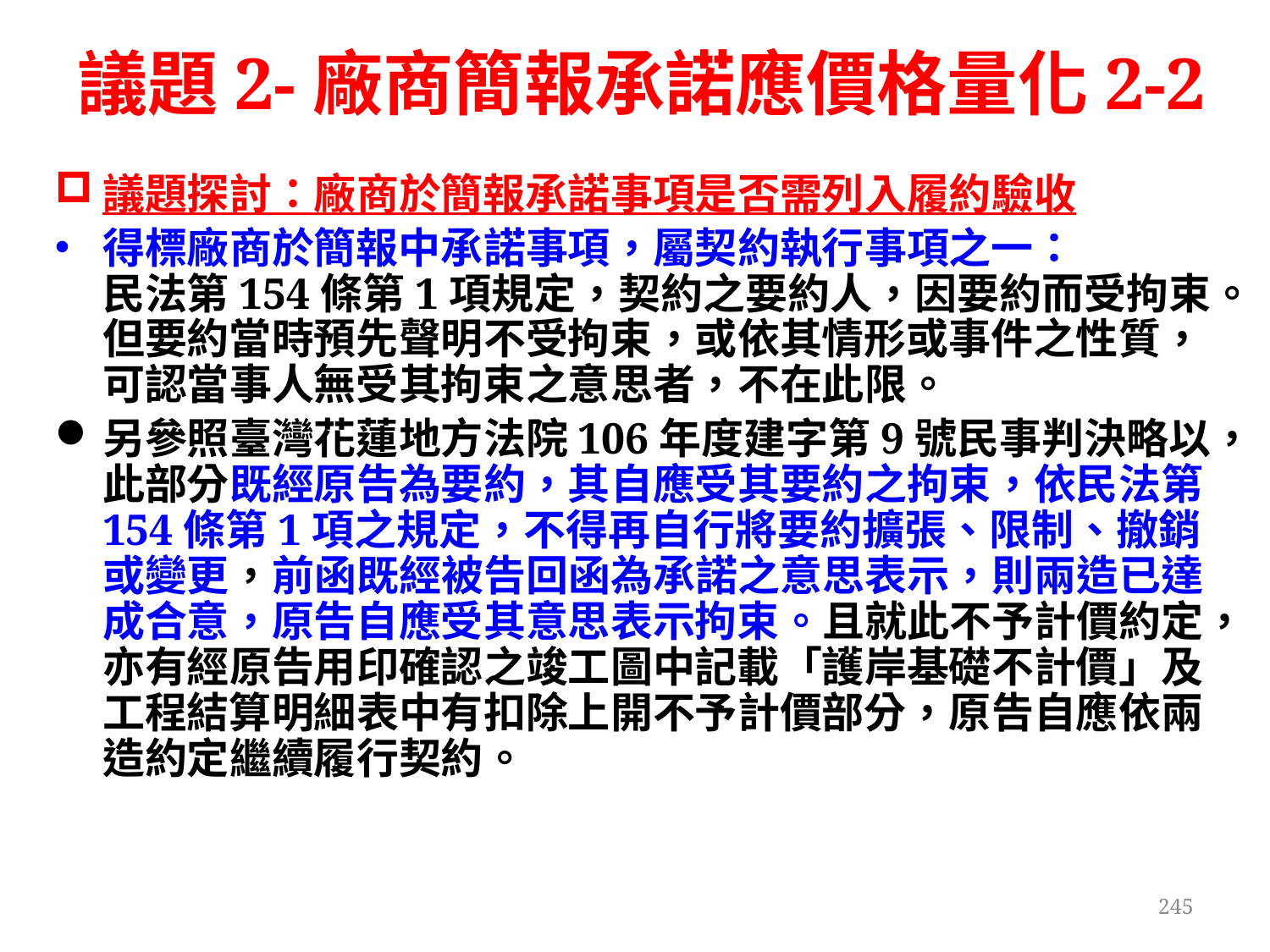

# 議題2-廠商簡報承諾應價格量化2-2
議題探討：廠商於簡報承諾事項是否需列入履約驗收
得標廠商於簡報中承諾事項，屬契約執行事項之一：
民法第154條第1項規定，契約之要約人，因要約而受拘束。但要約當時預先聲明不受拘束，或依其情形或事件之性質，可認當事人無受其拘束之意思者，不在此限。
另參照臺灣花蓮地方法院106年度建字第9號民事判決略以，此部分既經原告為要約，其自應受其要約之拘束，依民法第154條第1項之規定，不得再自行將要約擴張、限制、撤銷或變更，前函既經被告回函為承諾之意思表示，則兩造已達成合意，原告自應受其意思表示拘束。且就此不予計價約定，亦有經原告用印確認之竣工圖中記載「護岸基礎不計價」及工程結算明細表中有扣除上開不予計價部分，原告自應依兩造約定繼續履行契約。

245